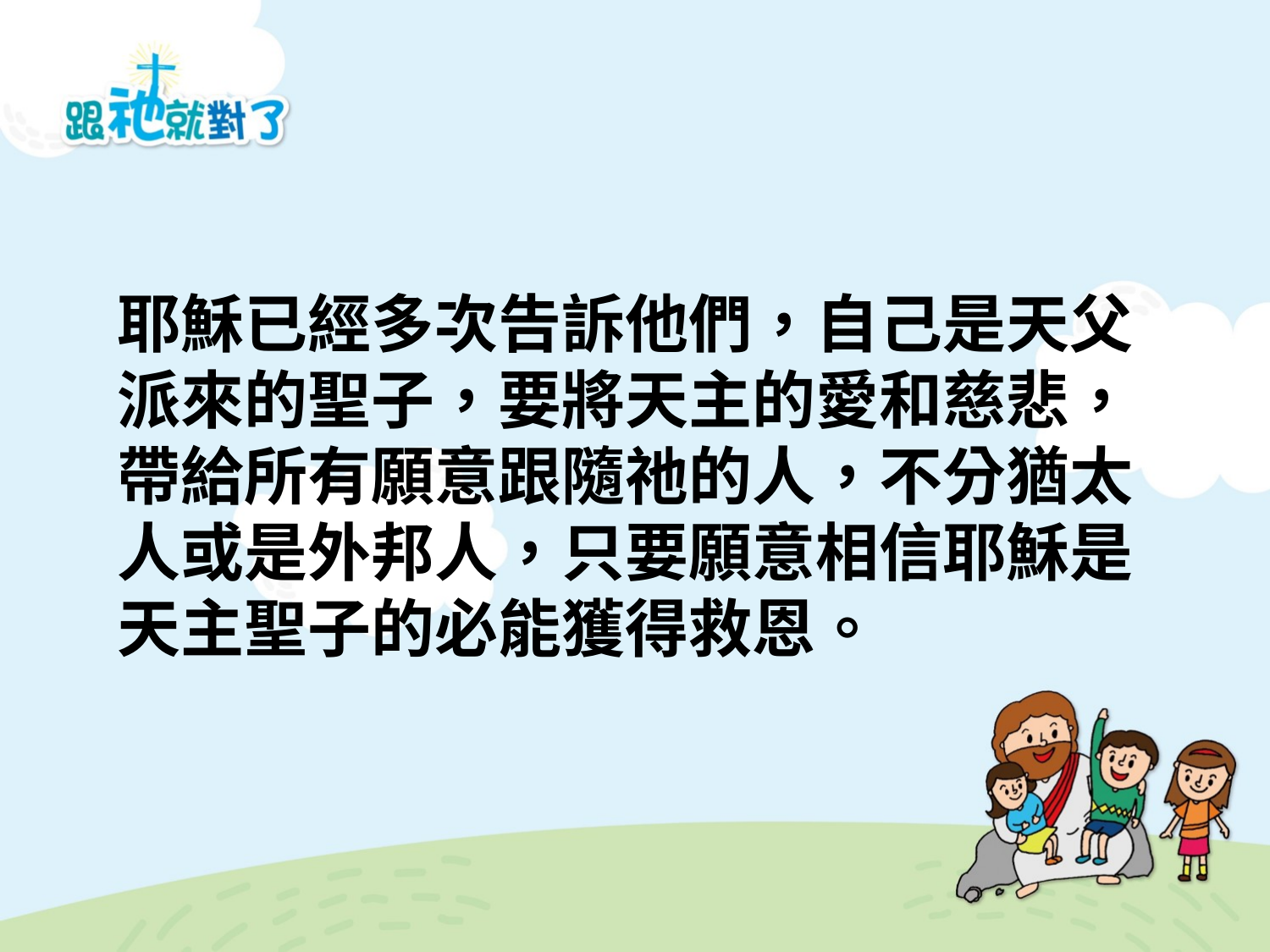

耶穌已經多次告訴他們，自己是天父派來的聖子，要將天主的愛和慈悲，帶給所有願意跟隨祂的人，不分猶太人或是外邦人，只要願意相信耶穌是天主聖子的必能獲得救恩。